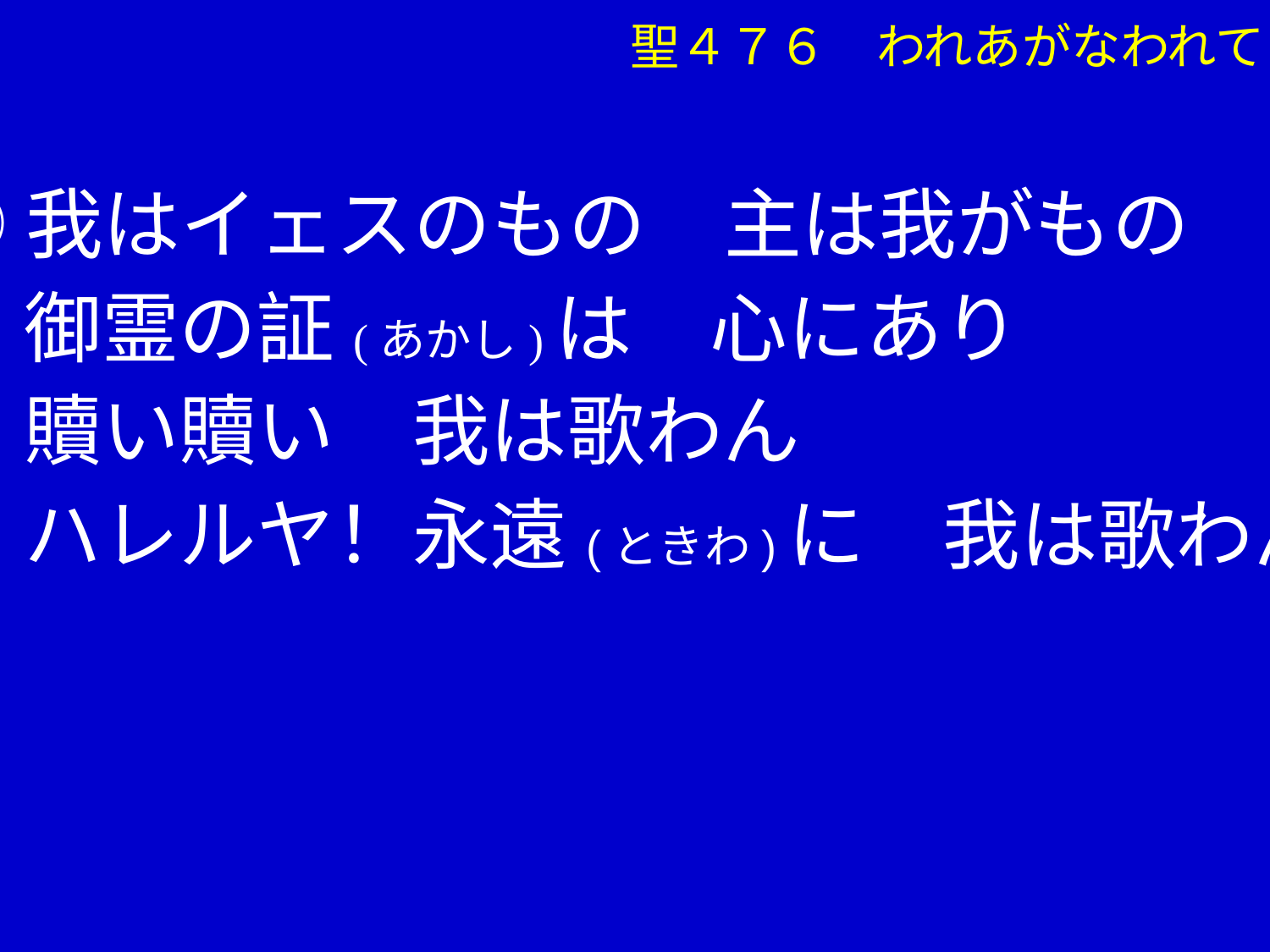

聖４７６　われあがなわれて
④我はイェスのもの　主は我がもの
　 御霊の証(あかし)は　心にあり
　 贖い贖い　我は歌わん
　 ハレルヤ！永遠(ときわ)に　我は歌わん